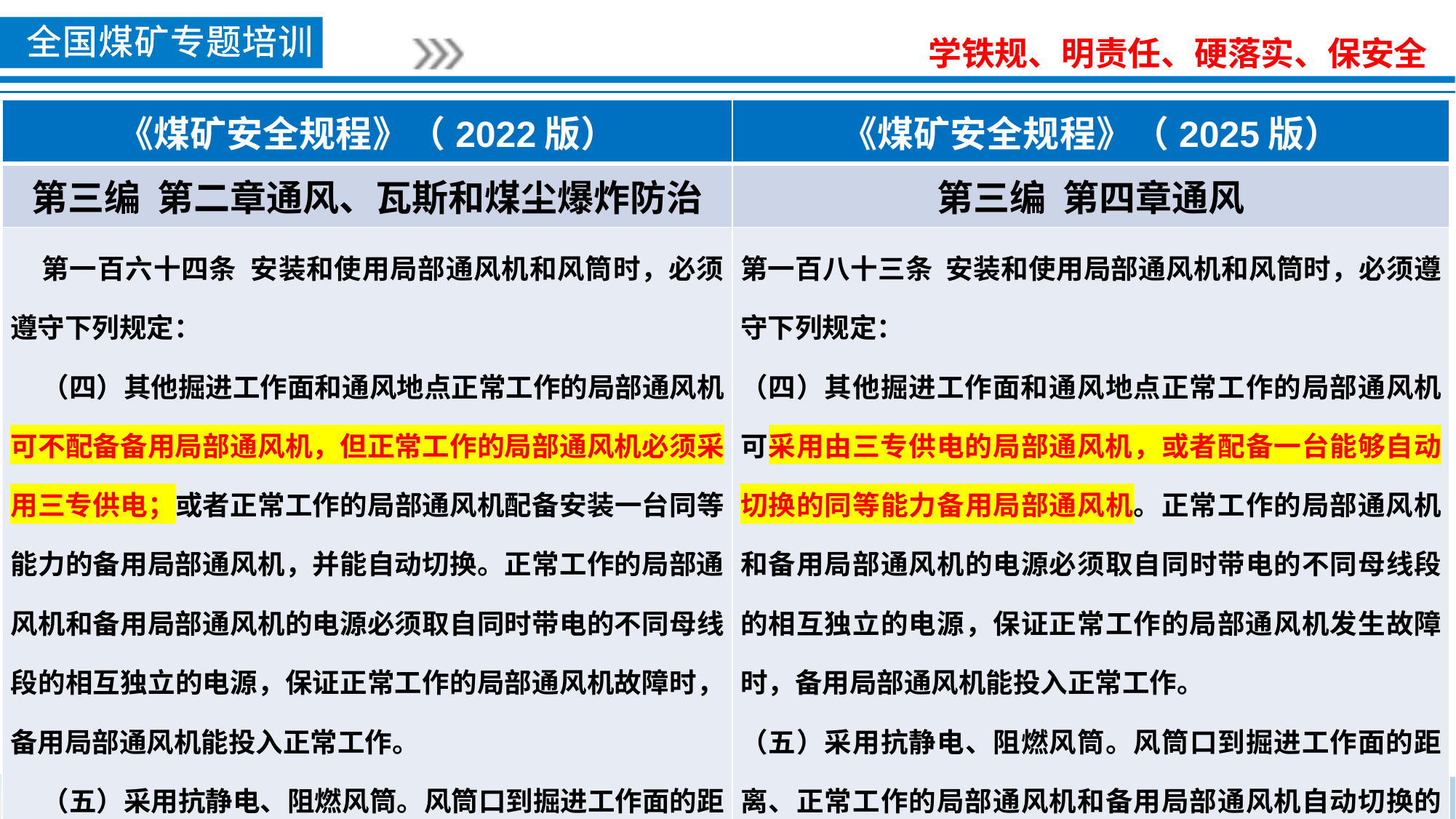

| 《煤矿安全规程》（2022版） | 《煤矿安全规程》（2025版） |
| --- | --- |
| 第三编 第二章通风、瓦斯和煤尘爆炸防治 | 第三编 第四章通风 |
| 第一百六十四条 安装和使用局部通风机和风筒时，必须遵守下列规定： （四）其他掘进工作面和通风地点正常工作的局部通风机可不配备备用局部通风机，但正常工作的局部通风机必须采用三专供电；或者正常工作的局部通风机配备安装一台同等能力的备用局部通风机，并能自动切换。正常工作的局部通风机和备用局部通风机的电源必须取自同时带电的不同母线段的相互独立的电源，保证正常工作的局部通风机故障时，备用局部通风机能投入正常工作。 （五）采用抗静电、阻燃风筒。风筒口到掘进工作面的距离、正常工作的局部通风机和备用局部通风机自动切换的交叉风筒接头的规格和安设标准，应当在作业规程中明确规定。 | 第一百八十三条 安装和使用局部通风机和风筒时，必须遵守下列规定： （四）其他掘进工作面和通风地点正常工作的局部通风机可采用由三专供电的局部通风机，或者配备一台能够自动切换的同等能力备用局部通风机。正常工作的局部通风机和备用局部通风机的电源必须取自同时带电的不同母线段的相互独立的电源，保证正常工作的局部通风机发生故障时，备用局部通风机能投入正常工作。 （五）采用抗静电、阻燃风筒。风筒口到掘进工作面的距离、正常工作的局部通风机和备用局部通风机自动切换的交叉风筒接头的规格和安设标准，应当在作业规程中明确规定。 |